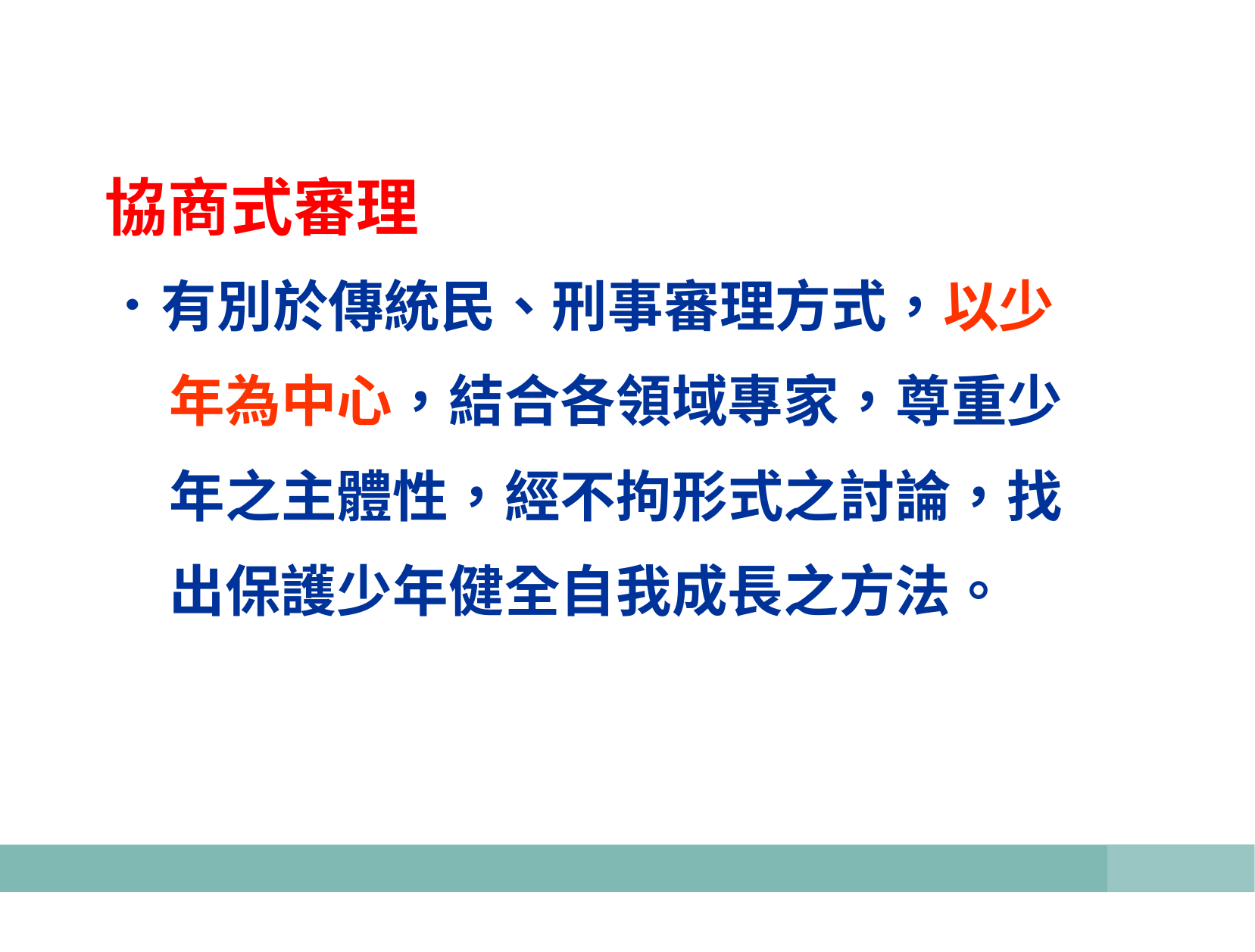

協商式審理
．有別於傳統民、刑事審理方式，以少
    年為中心，結合各領域專家，尊重少
    年之主體性，經不拘形式之討論，找
    出保護少年健全自我成長之方法。